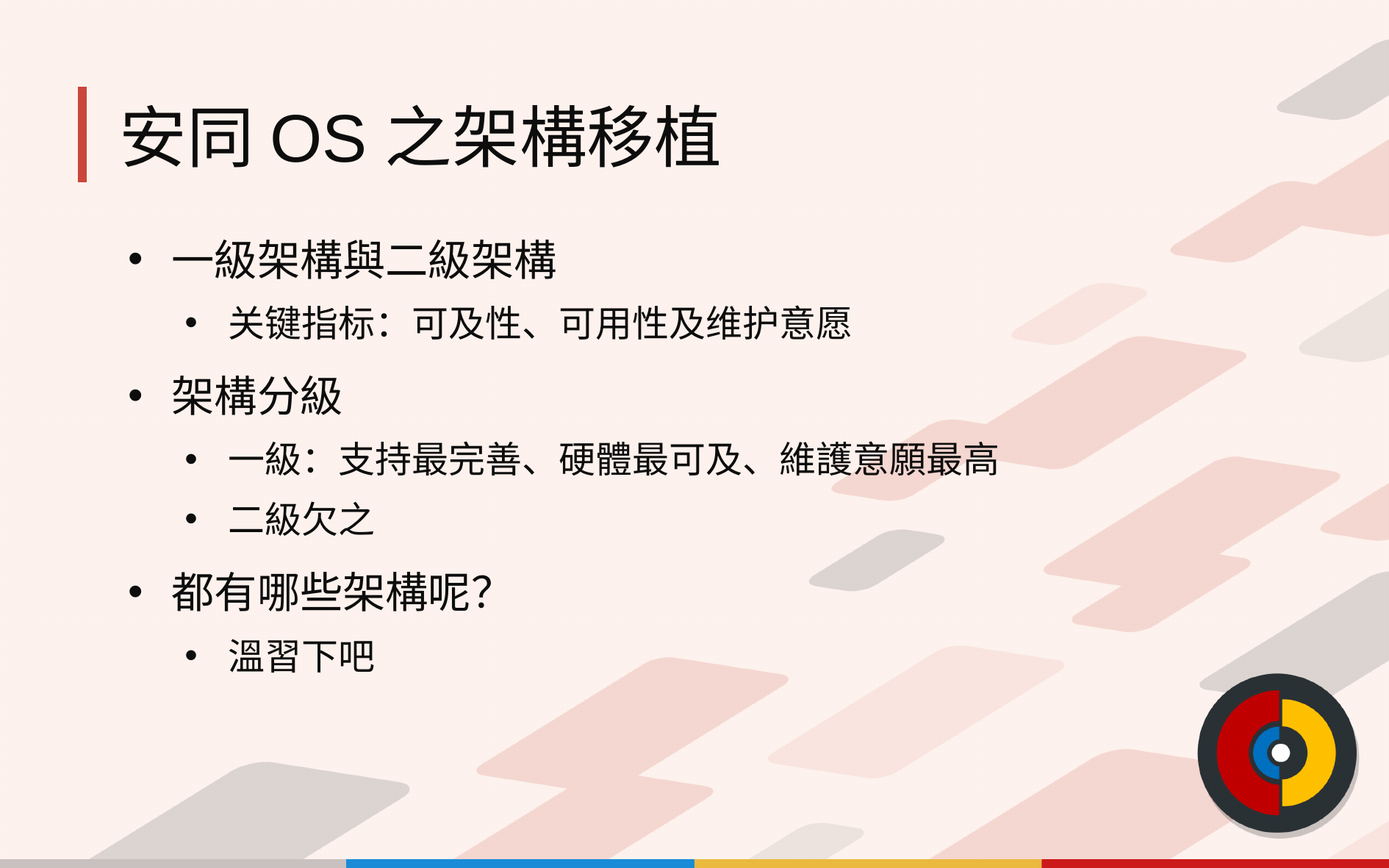

# 安同 OS 之架構移植
一級架構與二級架構
关键指标：可及性、可用性及维护意愿
架構分級
一級：支持最完善、硬體最可及、維護意願最高
二級欠之
都有哪些架構呢？
溫習下吧